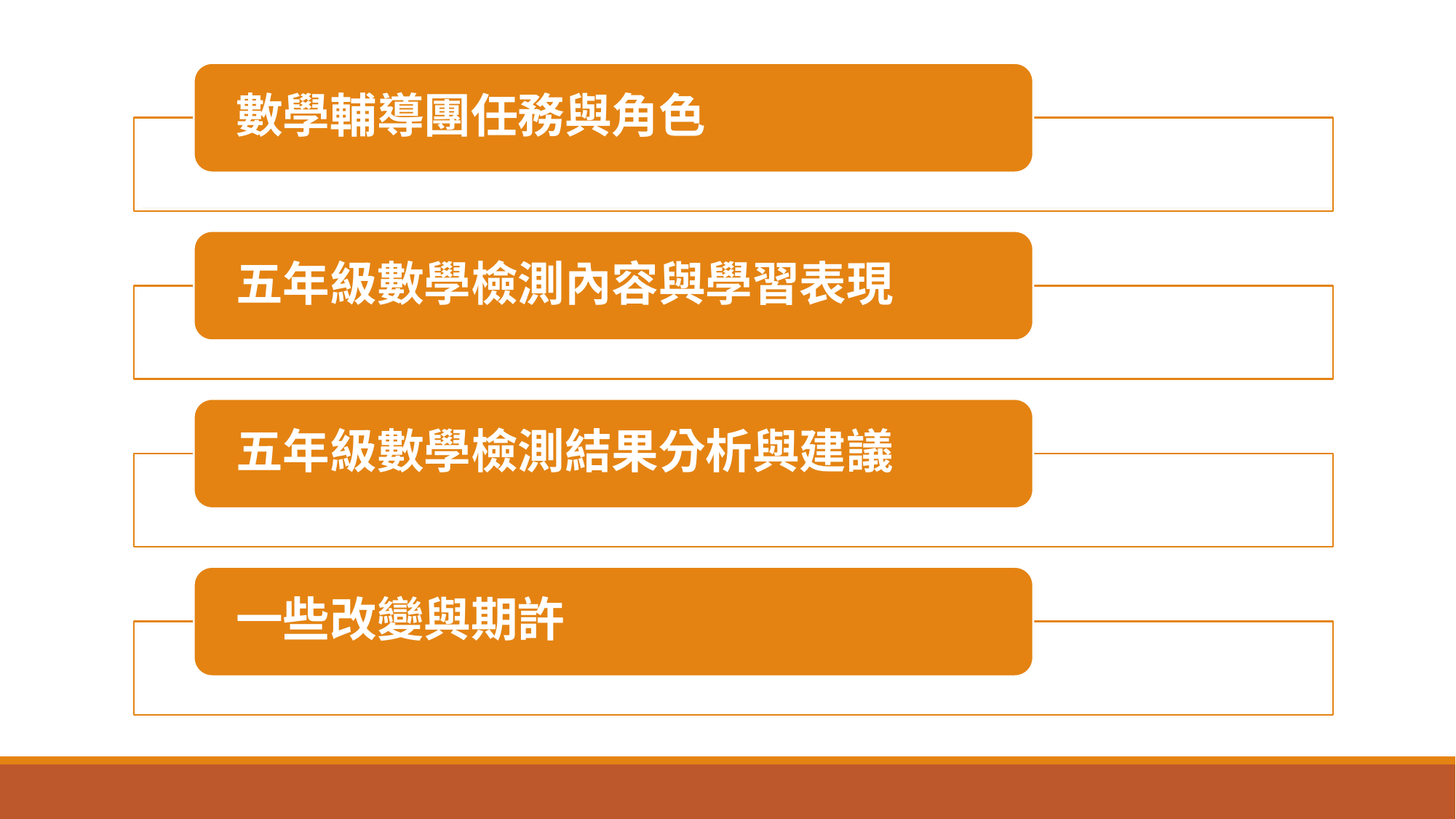

#
數學輔導團任務與角色
五年級數學檢測內容與學習表現
五年級數學檢測結果分析與建議
一些改變與期許